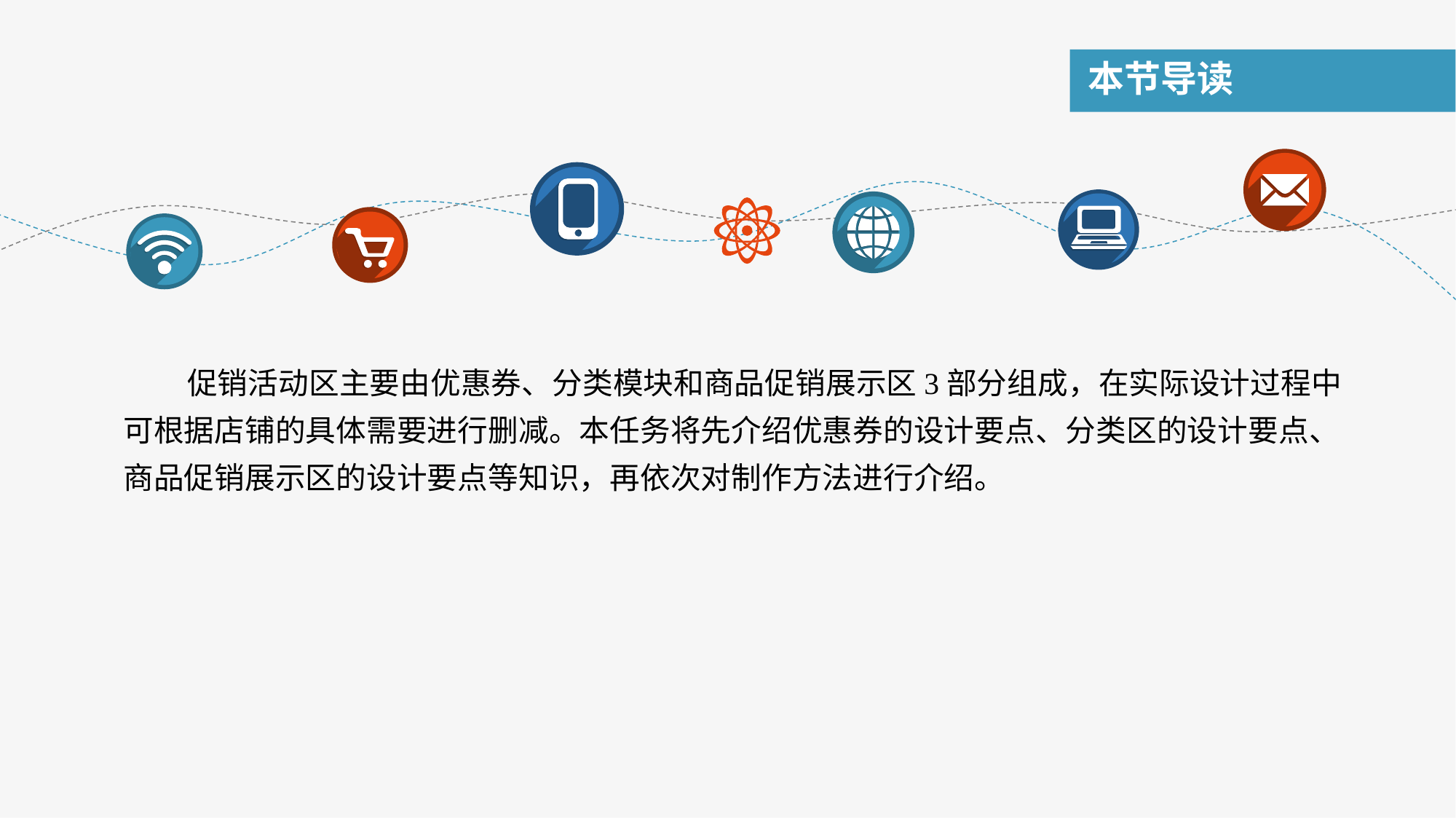

本节导读

促销活动区主要由优惠券、分类模块和商品促销展示区3部分组成，在实际设计过程中可根据店铺的具体需要进行删减。本任务将先介绍优惠券的设计要点、分类区的设计要点、商品促销展示区的设计要点等知识，再依次对制作方法进行介绍。